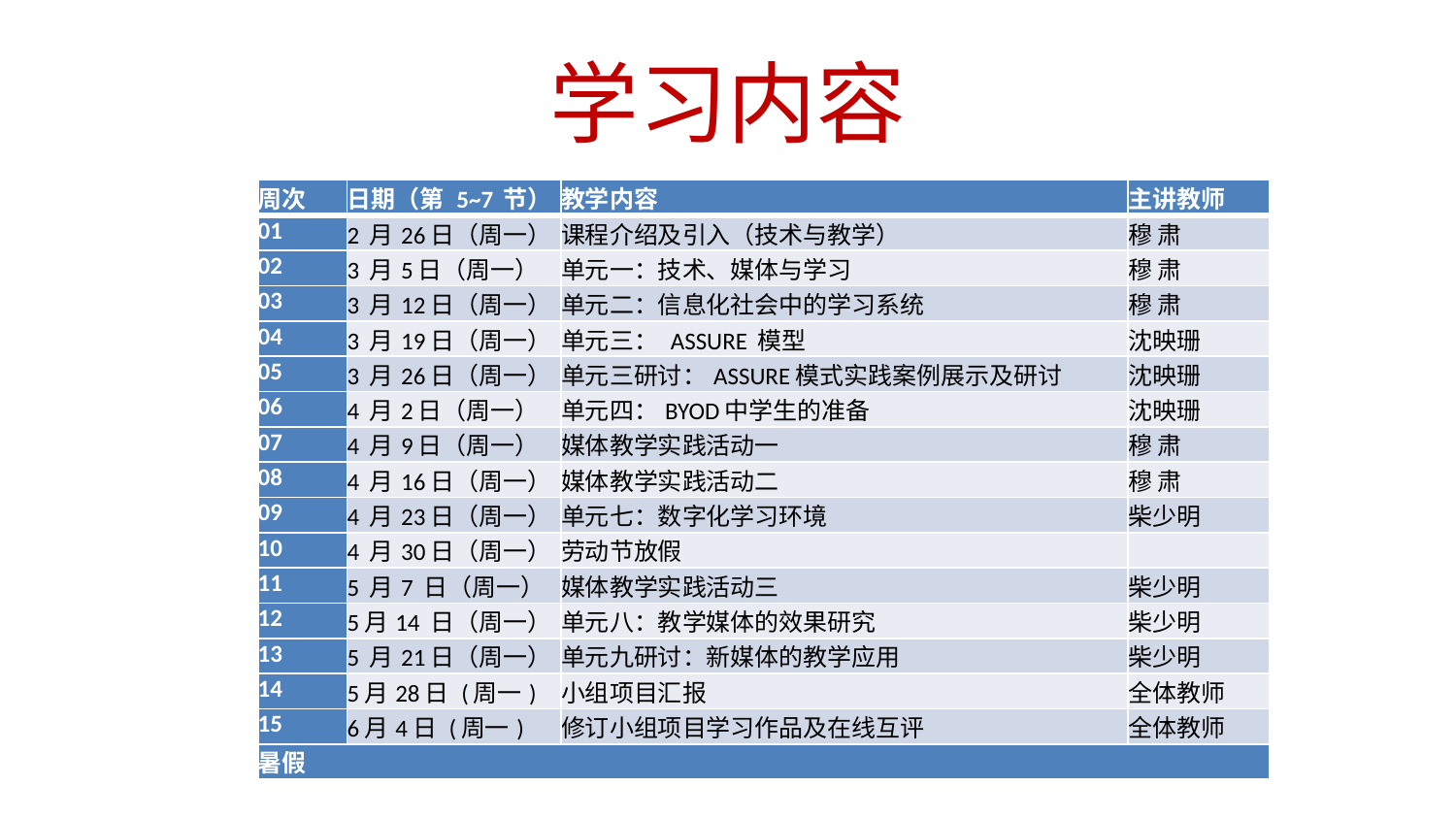

# 学习内容
| 周次 | 日期（第 5~7 节） | 教学内容 | 主讲教师 |
| --- | --- | --- | --- |
| 01 | 2 月26日（周一） | 课程介绍及引入（技术与教学） | 穆 肃 |
| 02 | 3 月5日（周一） | 单元一：技术、媒体与学习 | 穆 肃 |
| 03 | 3 月12日（周一） | 单元二：信息化社会中的学习系统 | 穆 肃 |
| 04 | 3 月19日（周一） | 单元三： ASSURE 模型 | 沈映珊 |
| 05 | 3 月26日（周一） | 单元三研讨：ASSURE模式实践案例展示及研讨 | 沈映珊 |
| 06 | 4 月2日（周一） | 单元四：BYOD中学生的准备 | 沈映珊 |
| 07 | 4 月9日（周一） | 媒体教学实践活动一 | 穆 肃 |
| 08 | 4 月16日（周一） | 媒体教学实践活动二 | 穆 肃 |
| 09 | 4 月23日（周一） | 单元七：数字化学习环境 | 柴少明 |
| 10 | 4 月30日（周一） | 劳动节放假 |  |
| 11 | 5 月7 日（周一） | 媒体教学实践活动三 | 柴少明 |
| 12 | 5月14 日（周一） | 单元八：教学媒体的效果研究 | 柴少明 |
| 13 | 5 月21日（周一） | 单元九研讨：新媒体的教学应用 | 柴少明 |
| 14 | 5月28日 (周一) | 小组项目汇报 | 全体教师 |
| 15 | 6月4日 (周一) | 修订小组项目学习作品及在线互评 | 全体教师 |
| 暑假 |  |  |  |